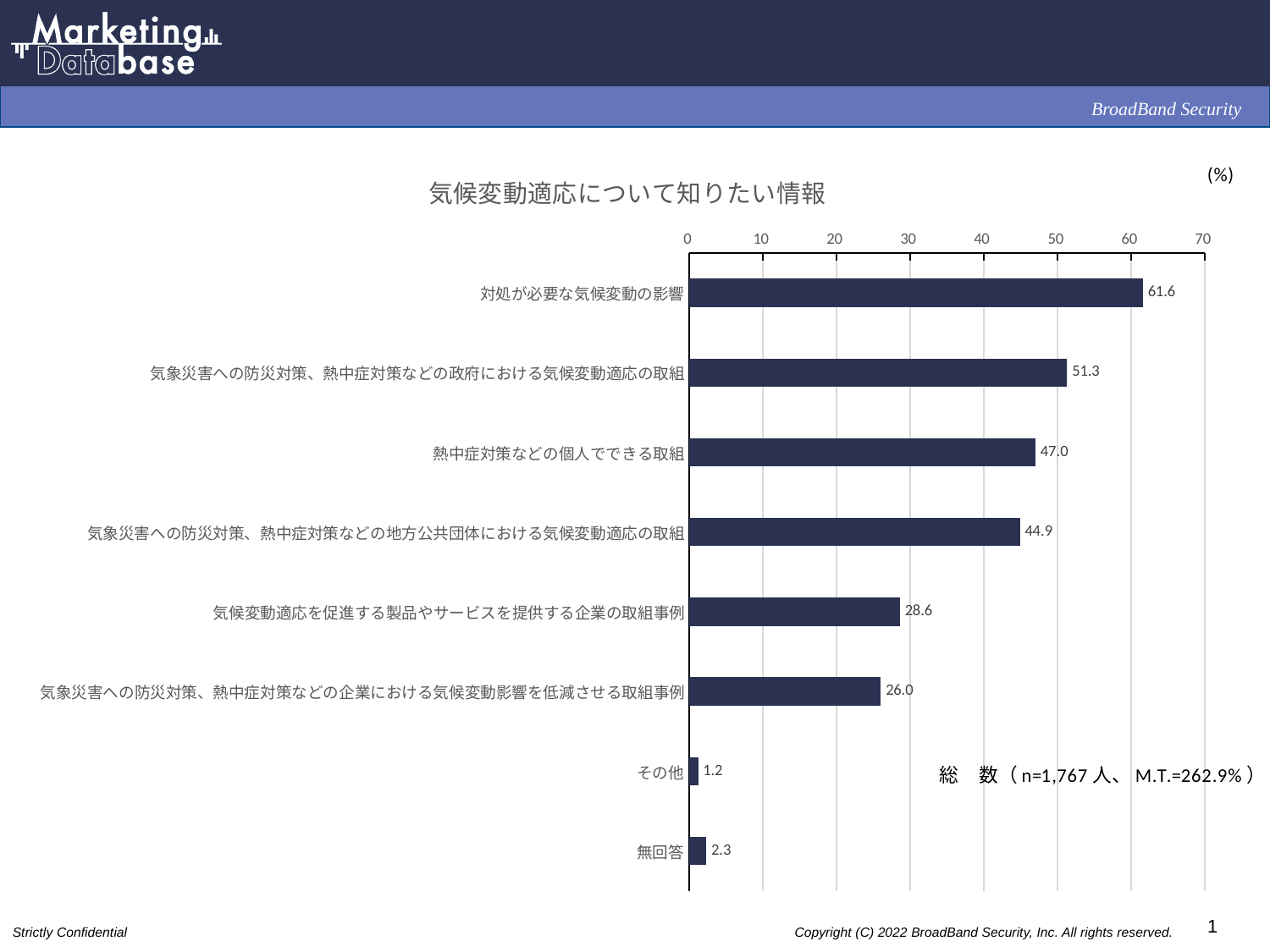

### Chart: 気候変動適応について知りたい情報

| Category |  |
|---|---|
| 対処が必要な気候変動の影響 | 61.6 |
| 気象災害への防災対策、熱中症対策などの政府における気候変動適応の取組 | 51.3 |
| 熱中症対策などの個人でできる取組 | 47.0 |
| 気象災害への防災対策、熱中症対策などの地方公共団体における気候変動適応の取組 | 44.9 |
| 気候変動適応を促進する製品やサービスを提供する企業の取組事例 | 28.6 |
| 気象災害への防災対策、熱中症対策などの企業における気候変動影響を低減させる取組事例 | 26.0 |
| その他 | 1.2 |
| 無回答 | 2.3 |